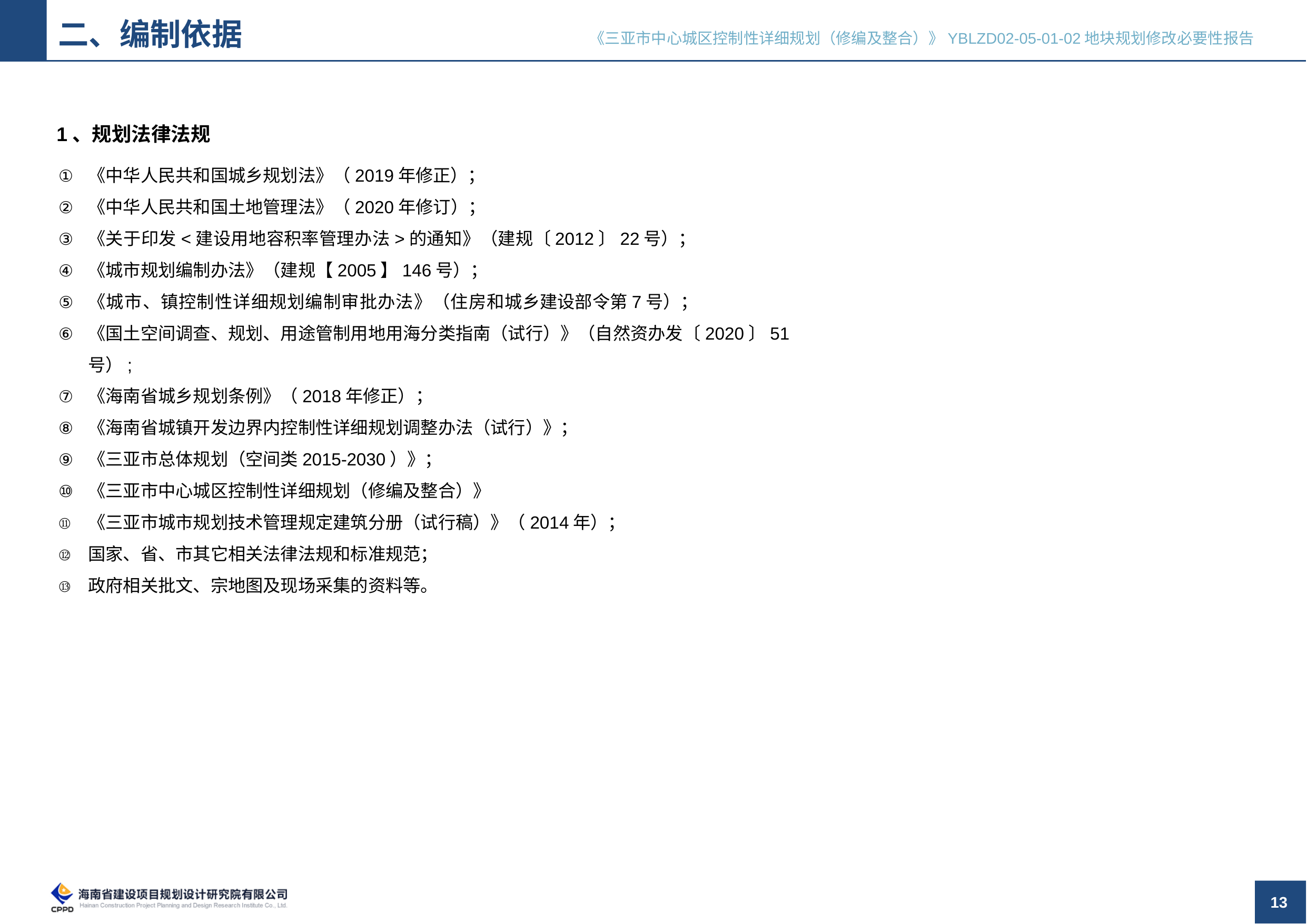

二、编制依据
二、编制依据
1、规划法律法规
《中华人民共和国城乡规划法》（2019年修正）；
《中华人民共和国土地管理法》（2020年修订）；
《关于印发<建设用地容积率管理办法>的通知》（建规〔2012〕22号）；
《城市规划编制办法》（建规【2005】146号）；
《城市、镇控制性详细规划编制审批办法》（住房和城乡建设部令第7号）；
《国土空间调查、规划、用途管制用地用海分类指南（试行）》（自然资办发〔2020〕51号）;
《海南省城乡规划条例》（2018年修正）；
《海南省城镇开发边界内控制性详细规划调整办法（试行）》；
《三亚市总体规划（空间类2015-2030）》；
《三亚市中心城区控制性详细规划（修编及整合）》
《三亚市城市规划技术管理规定建筑分册（试行稿）》（2014年）；
国家、省、市其它相关法律法规和标准规范；
政府相关批文、宗地图及现场采集的资料等。
13